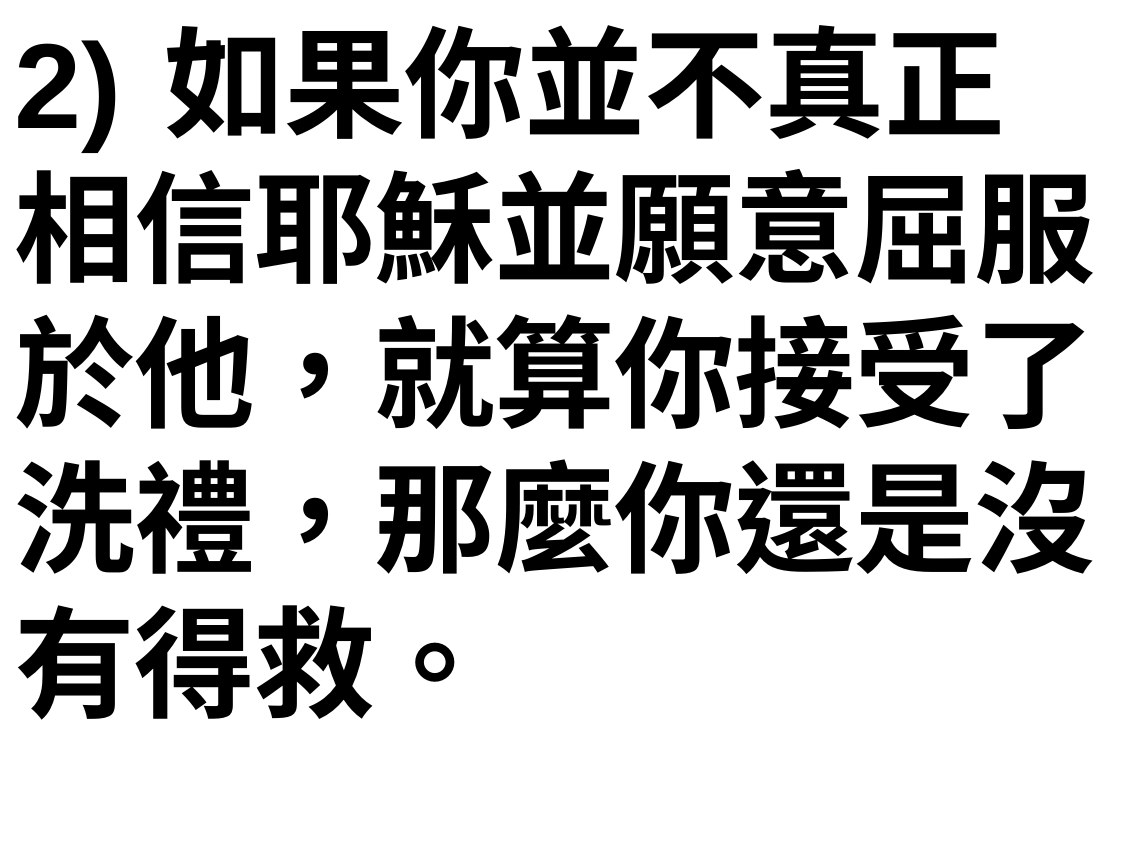

2)	如果你並不真正相信耶穌並願意屈服於他，就算你接受了洗禮，那麼你還是沒有得救。